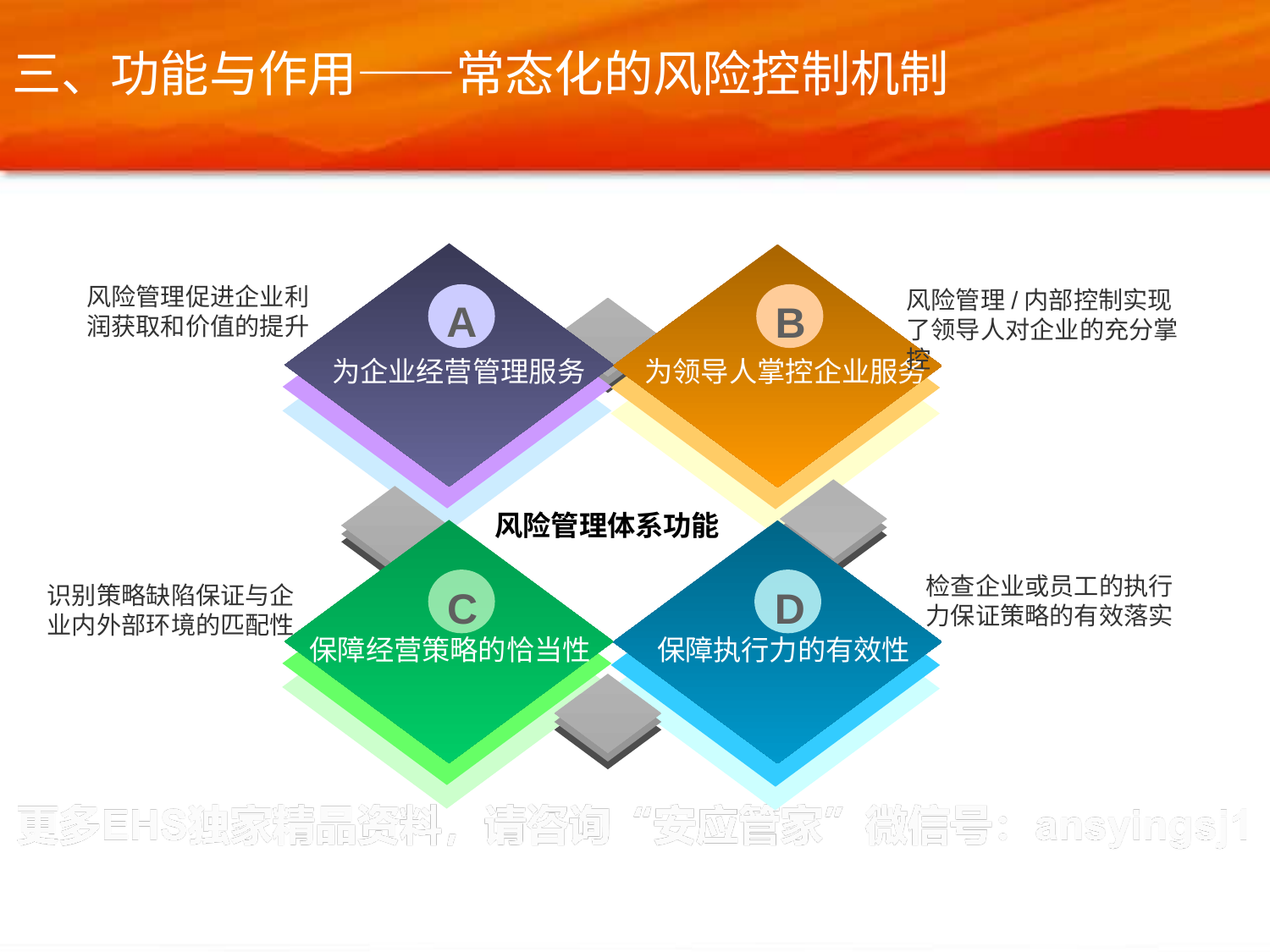

三、功能与作用——常态化的风险控制机制

风险管理促进企业利润获取和价值的提升
风险管理/内部控制实现了领导人对企业的充分掌控

A
B

为企业经营管理服务
为领导人掌控企业服务

风险管理体系功能

检查企业或员工的执行力保证策略的有效落实

识别策略缺陷保证与企业内外部环境的匹配性
D
C
保障经营策略的恰当性
保障执行力的有效性